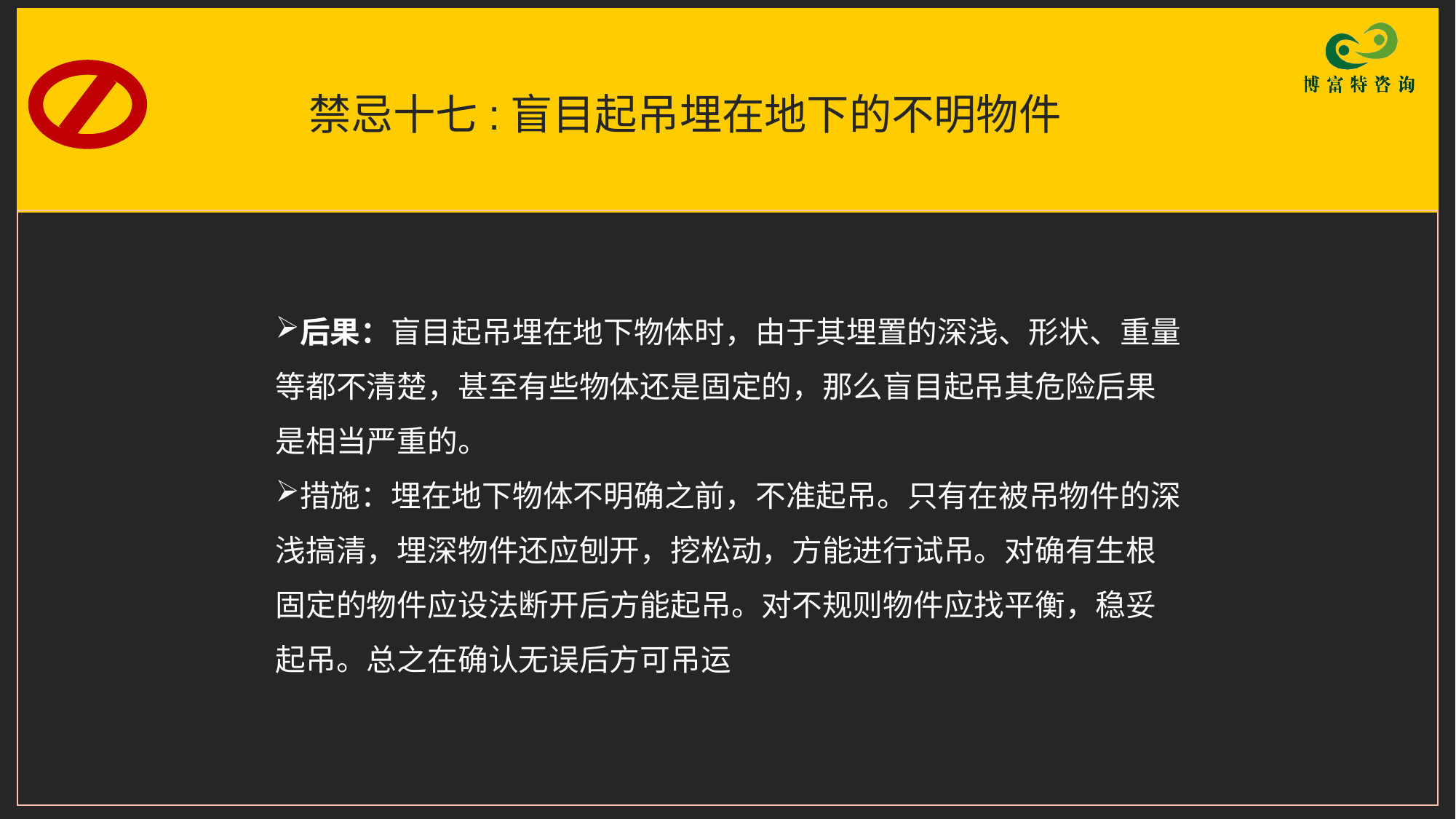

# 禁忌十七:盲目起吊埋在地下的不明物件
后果：盲目起吊埋在地下物体时，由于其埋置的深浅、形状、重量等都不清楚，甚至有些物体还是固定的，那么盲目起吊其危险后果是相当严重的。
措施：埋在地下物体不明确之前，不准起吊。只有在被吊物件的深浅搞清，埋深物件还应刨开，挖松动，方能进行试吊。对确有生根固定的物件应设法断开后方能起吊。对不规则物件应找平衡，稳妥起吊。总之在确认无误后方可吊运